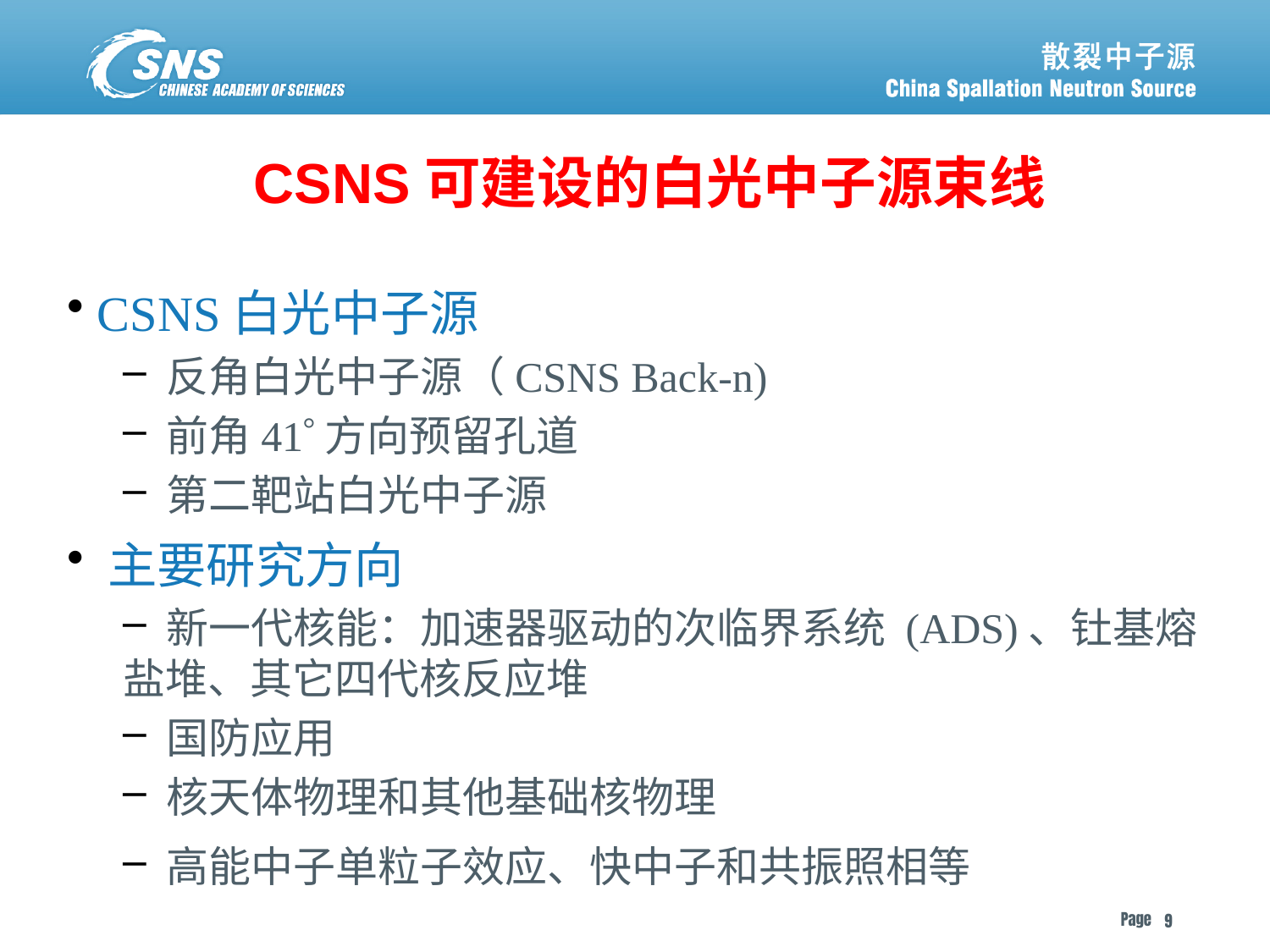

# CSNS可建设的白光中子源束线
 CSNS白光中子源
 反角白光中子源（CSNS Back-n)
 前角41°方向预留孔道
 第二靶站白光中子源
 主要研究方向
 新一代核能：加速器驱动的次临界系统 (ADS)、钍基熔盐堆、其它四代核反应堆
 国防应用
 核天体物理和其他基础核物理
 高能中子单粒子效应、快中子和共振照相等
9